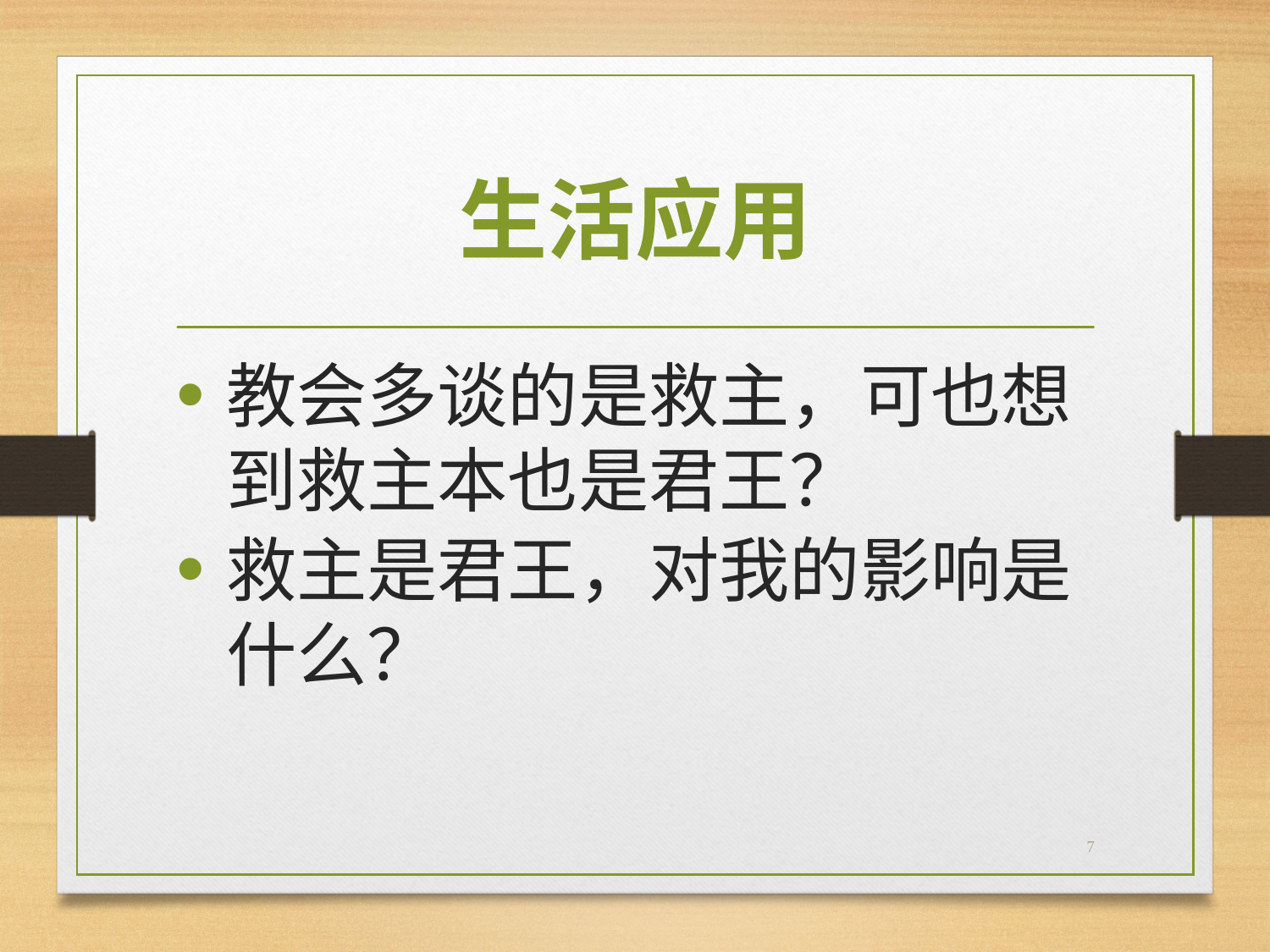

# 生活应用
教会多谈的是救主，可也想到救主本也是君王？
救主是君王，对我的影响是什么？
7